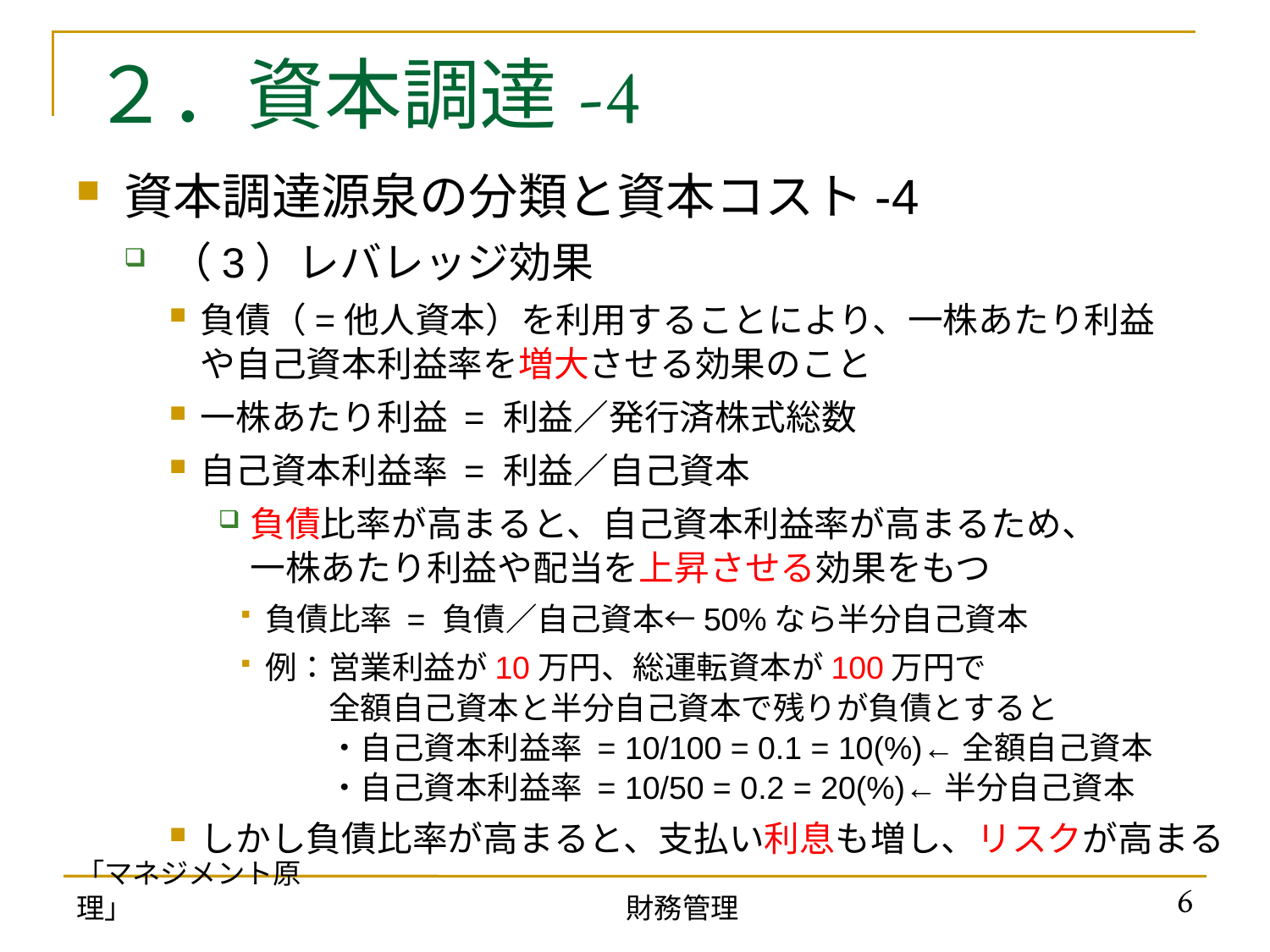

# ２．資本調達-4
資本調達源泉の分類と資本コスト-4
（3）レバレッジ効果
負債（=他人資本）を利用することにより、一株あたり利益
や自己資本利益率を増大させる効果のこと
一株あたり利益 = 利益／発行済株式総数
自己資本利益率 = 利益／自己資本
負債比率が高まると、自己資本利益率が高まるため、
一株あたり利益や配当を上昇させる効果をもつ
負債比率 = 負債／自己資本←50%なら半分自己資本
例：営業利益が10万円、総運転資本が100万円で
　　全額自己資本と半分自己資本で残りが負債とすると
　　・自己資本利益率 = 10/100 = 0.1 = 10(%)←全額自己資本
　　・自己資本利益率 = 10/50 = 0.2 = 20(%)←半分自己資本
しかし負債比率が高まると、支払い利息も増し、リスクが高まる
「マネジメント原理」
6
財務管理